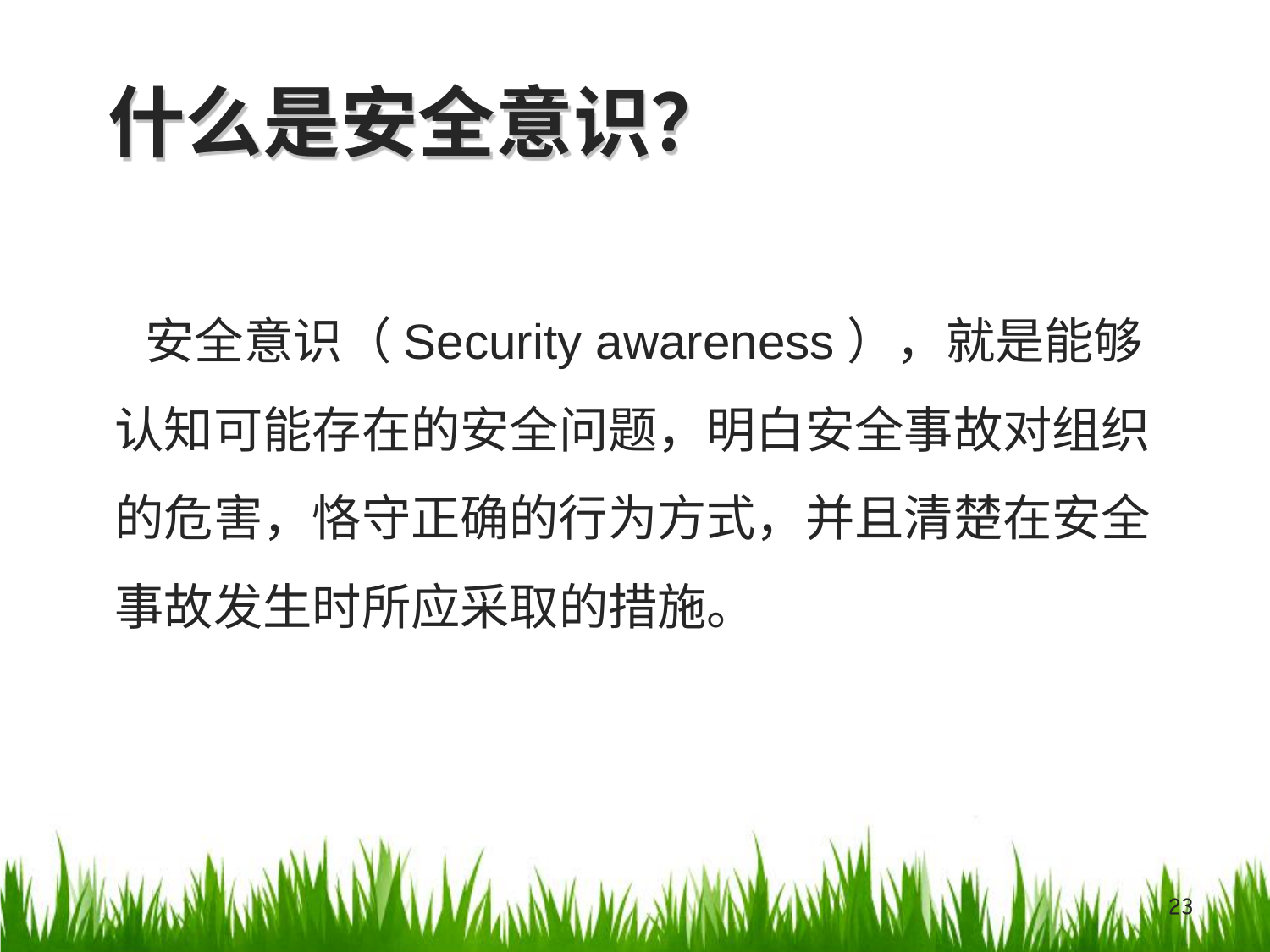

什么是安全意识？
      安全意识（Security awareness），就是能够认知可能存在的安全问题，明白安全事故对组织的危害，恪守正确的行为方式，并且清楚在安全事故发生时所应采取的措施。
23